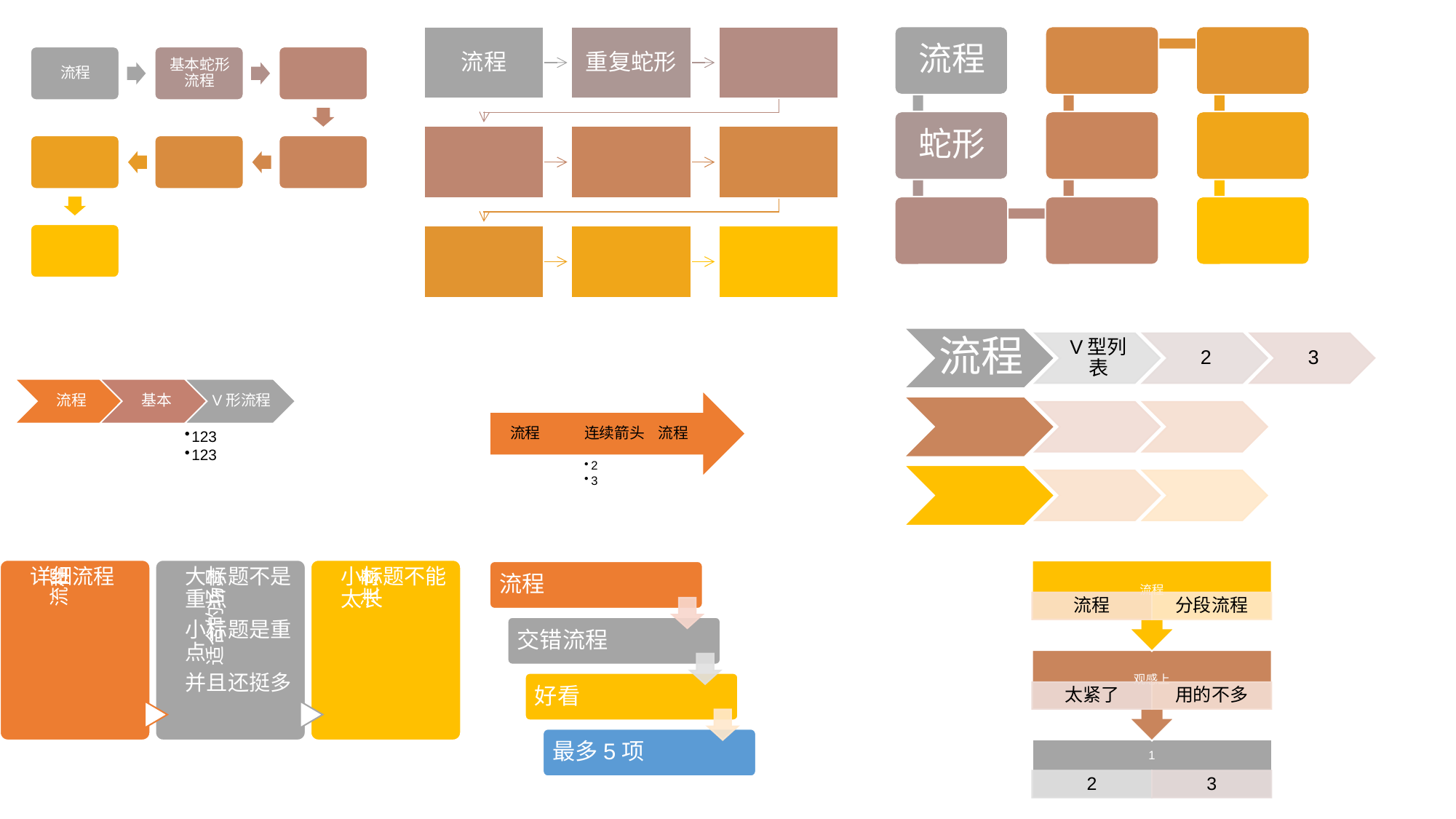

流程
蛇形

流程

重复蛇形

流程

基本蛇形流程

流程
基本
V形流程
123
123
流程
V型列表
2
3

流程
2
3
连续箭头
流程
流程
详细流程
适合的场景
大标题不是重点
小标题是重点
并且还挺多
注意
小标题不能太长
1
2
3
观感上
太紧了
用的不多
流程
流程
分段流程
流程
交错流程
好看
最多5项